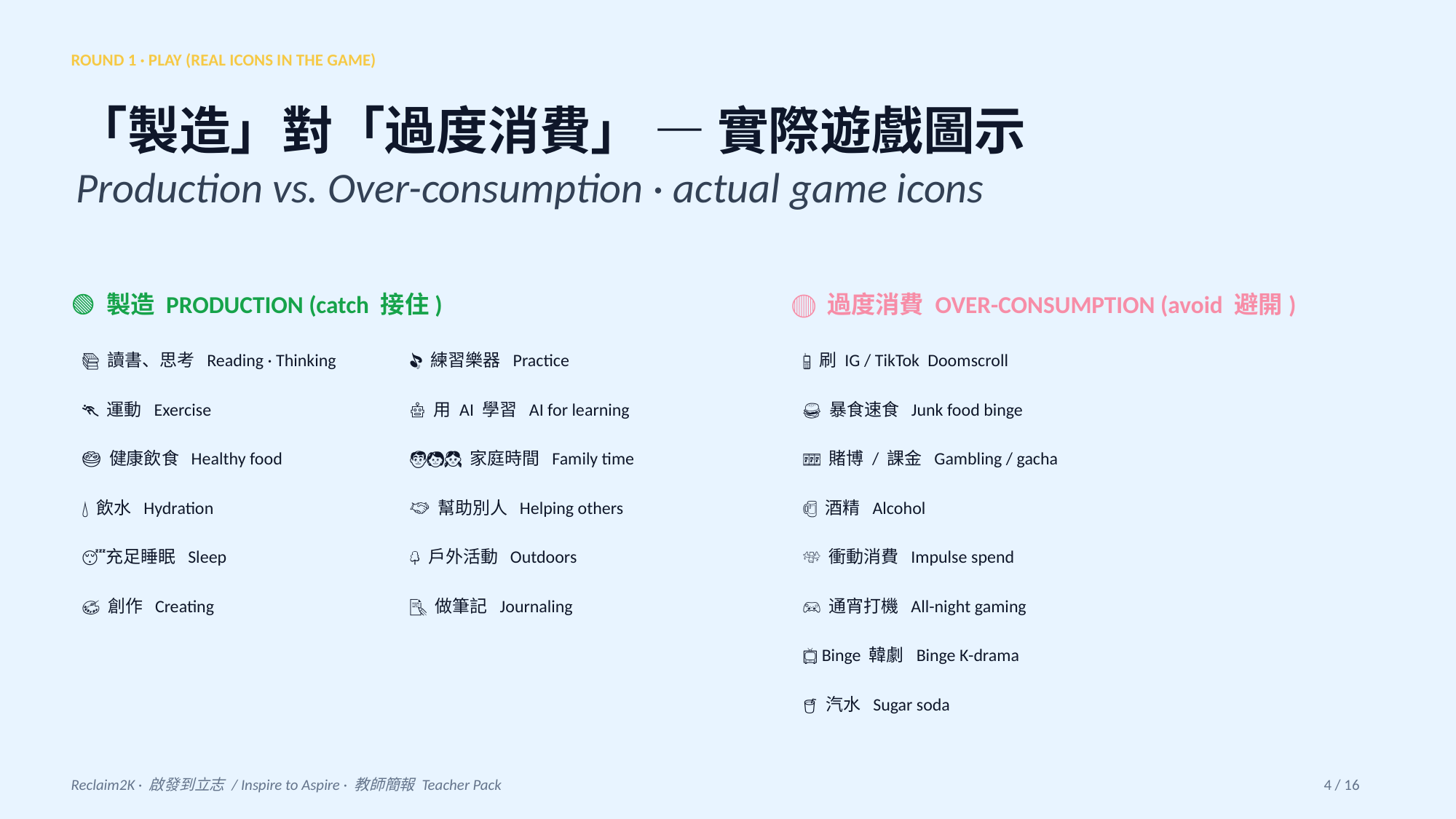

ROUND 1 · PLAY (REAL ICONS IN THE GAME)
「製造」對「過度消費」 — 實際遊戲圖示
Production vs. Over-consumption · actual game icons
🟢 製造 PRODUCTION (catch 接住)
🔴 過度消費 OVER-CONSUMPTION (avoid 避開)
📚 讀書、思考  Reading · Thinking
🎵 練習樂器  Practice
📱 刷 IG / TikTok  Doomscroll
🏃 運動  Exercise
🤖 用 AI 學習  AI for learning
🍔 暴食速食  Junk food binge
🥗 健康飲食  Healthy food
👨‍👩‍👧 家庭時間  Family time
🎰 賭博 / 課金  Gambling / gacha
💧 飲水  Hydration
🤝 幫助別人  Helping others
🍺 酒精  Alcohol
😴 充足睡眠  Sleep
🌳 戶外活動  Outdoors
💸 衝動消費  Impulse spend
🎨 創作  Creating
📝 做筆記  Journaling
🎮 通宵打機  All-night gaming
📺 Binge 韓劇  Binge K-drama
🥤 汽水  Sugar soda
Reclaim2K · 啟發到立志 / Inspire to Aspire · 教師簡報 Teacher Pack
4 / 16